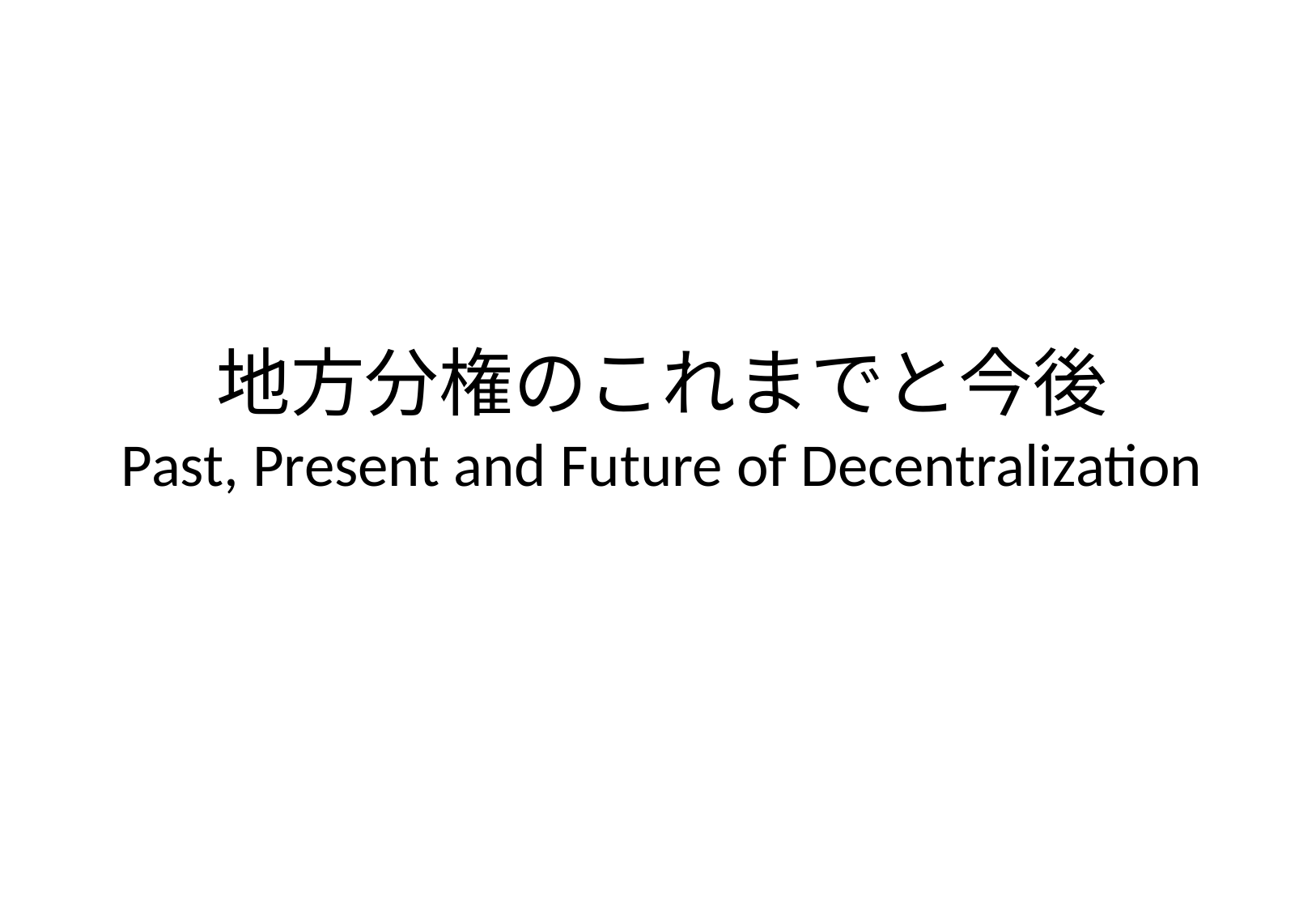

# 地方分権のこれまでと今後 Past, Present and Future of Decentralization